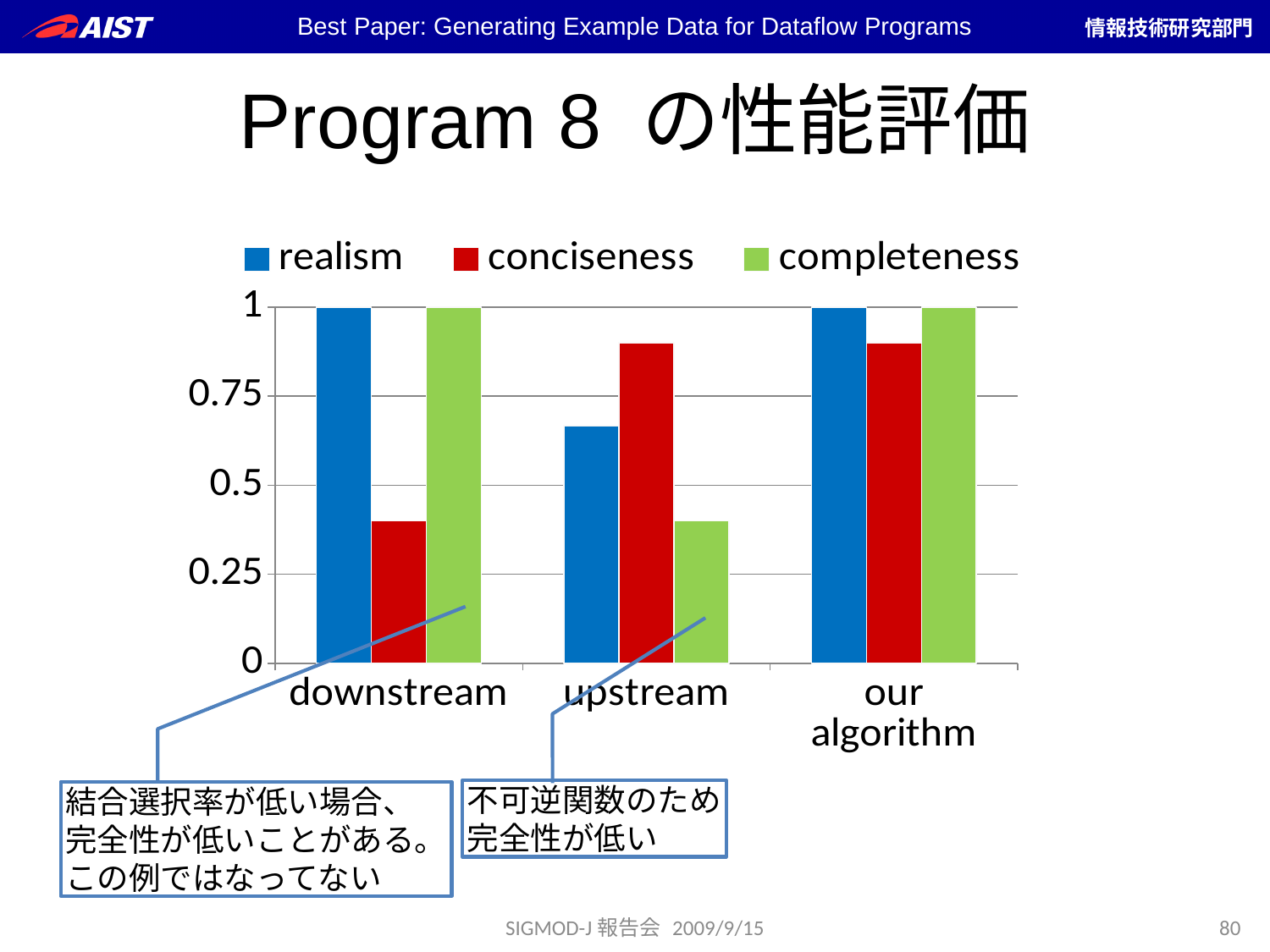

Best Paper: Generating Example Data for Dataflow Programs
# Program 8 の性能評価

### Chart

| Category | realism | conciseness | completeness |
|---|---|---|---|
| downstream | 1.0 | 0.4001029000000003 | 1.0 |
| upstream | 0.6666666400000006 | 0.9 | 0.4 |
| our algorithm | 1.0 | 0.9 | 1.0 |
不可逆関数のため
完全性が低い
結合選択率が低い場合、
完全性が低いことがある。
この例ではなってない
SIGMOD-J報告会 2009/9/15
80